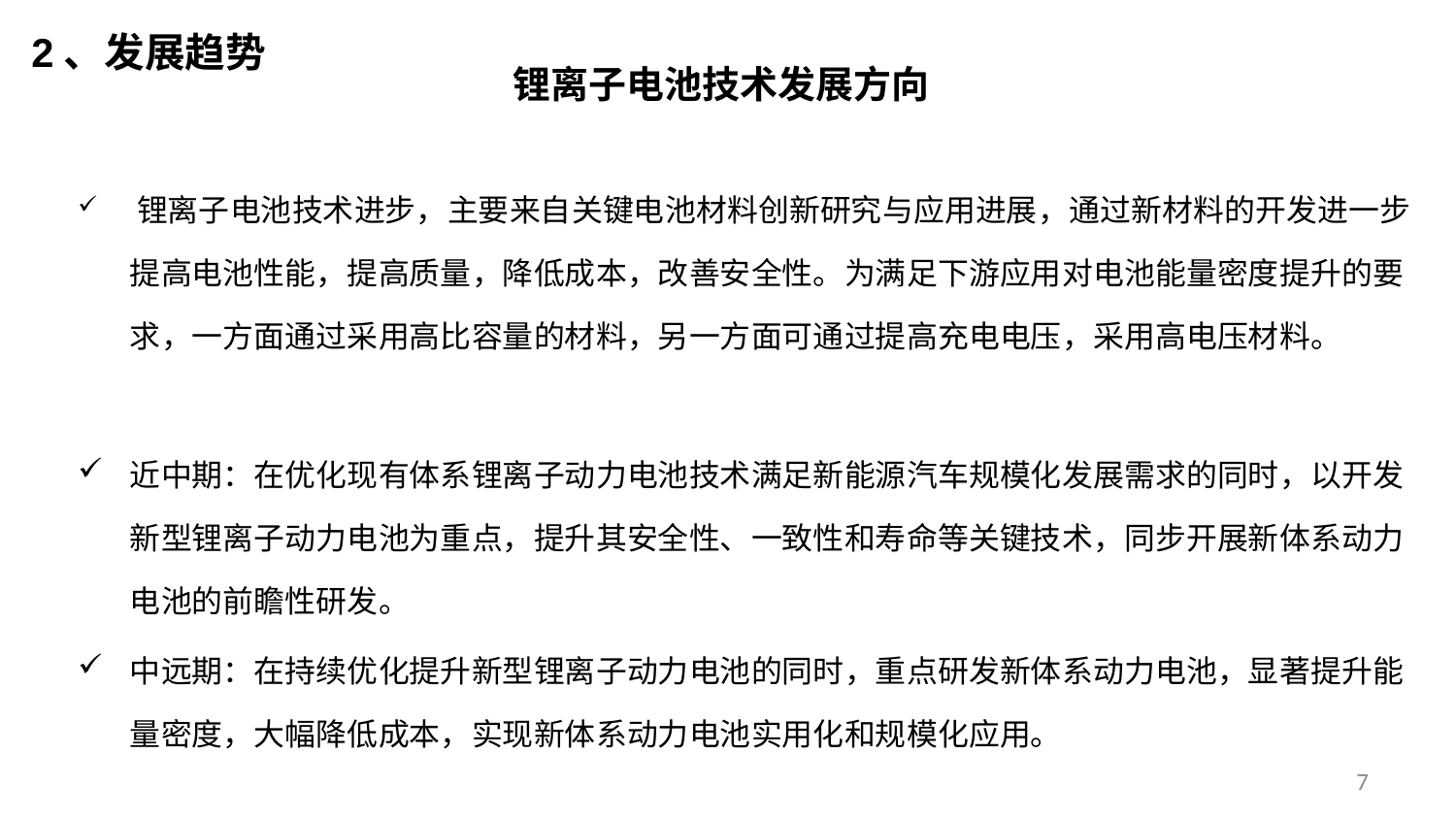

2、发展趋势
锂离子电池技术发展方向
 锂离子电池技术进步，主要来自关键电池材料创新研究与应用进展，通过新材料的开发进一步提高电池性能，提高质量，降低成本，改善安全性。为满足下游应用对电池能量密度提升的要求，一方面通过采用高比容量的材料，另一方面可通过提高充电电压，采用高电压材料。

近中期：在优化现有体系锂离子动力电池技术满足新能源汽车规模化发展需求的同时，以开发新型锂离子动力电池为重点，提升其安全性、一致性和寿命等关键技术，同步开展新体系动力电池的前瞻性研发。
中远期：在持续优化提升新型锂离子动力电池的同时，重点研发新体系动力电池，显著提升能量密度，大幅降低成本，实现新体系动力电池实用化和规模化应用。

7